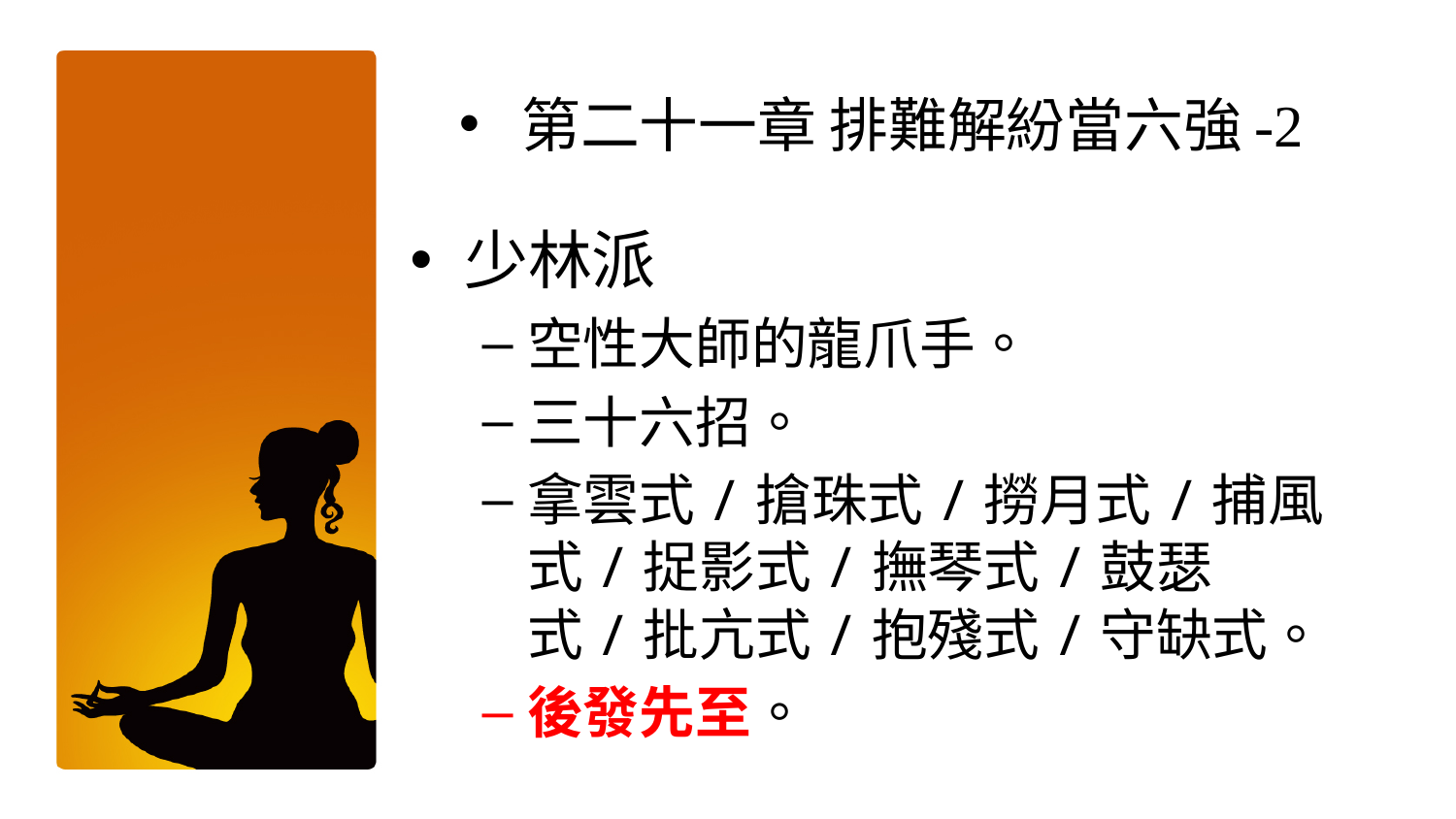

第二十一章 排難解紛當六強-2
少林派
空性大師的龍爪手。
三十六招。
拿雲式/搶珠式/撈月式/捕風式/捉影式/撫琴式/鼓瑟式/批亢式/抱殘式/守缺式。
後發先至。